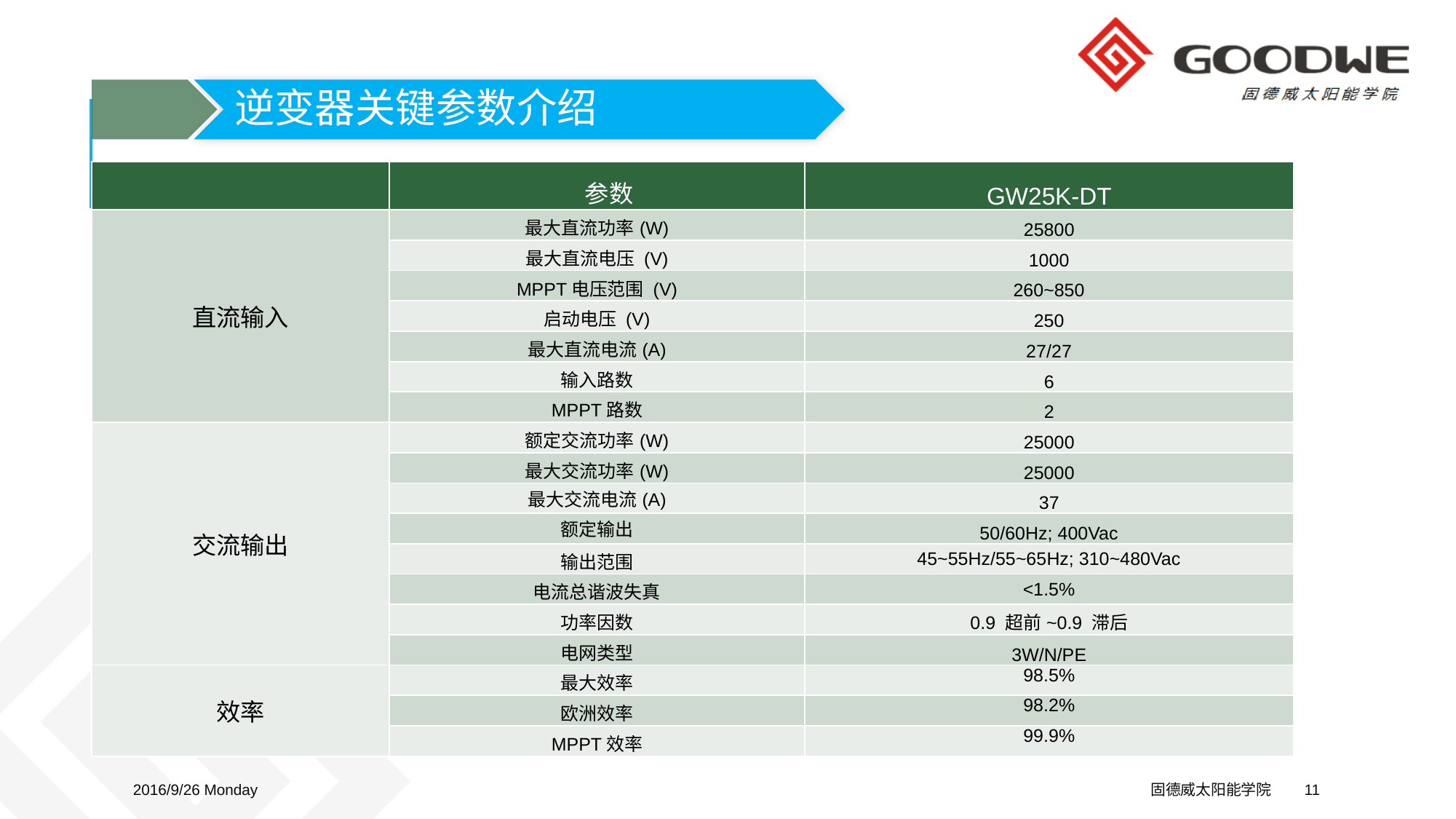

逆变器关键参数介绍
|  | 参数 | GW25K-DT |
| --- | --- | --- |
| 直流输入 | 最大直流功率(W) | 25800 |
|  | 最大直流电压 (V) | 1000 |
|  | MPPT电压范围 (V) | 260~850 |
|  | 启动电压 (V) | 250 |
|  | 最大直流电流(A) | 27/27 |
|  | 输入路数 | 6 |
|  | MPPT路数 | 2 |
| 交流输出 | 额定交流功率(W) | 25000 |
|  | 最大交流功率(W) | 25000 |
|  | 最大交流电流(A) | 37 |
|  | 额定输出 | 50/60Hz; 400Vac |
|  | 输出范围 | 45~55Hz/55~65Hz; 310~480Vac |
|  | 电流总谐波失真 | <1.5% |
|  | 功率因数 | 0.9 超前~0.9 滞后 |
|  | 电网类型 | 3W/N/PE |
| 效率 | 最大效率 | 98.5% |
|  | 欧洲效率 | 98.2% |
|  | MPPT效率 | 99.9% |
2016/9/26 Monday
固德威太阳能学院
11